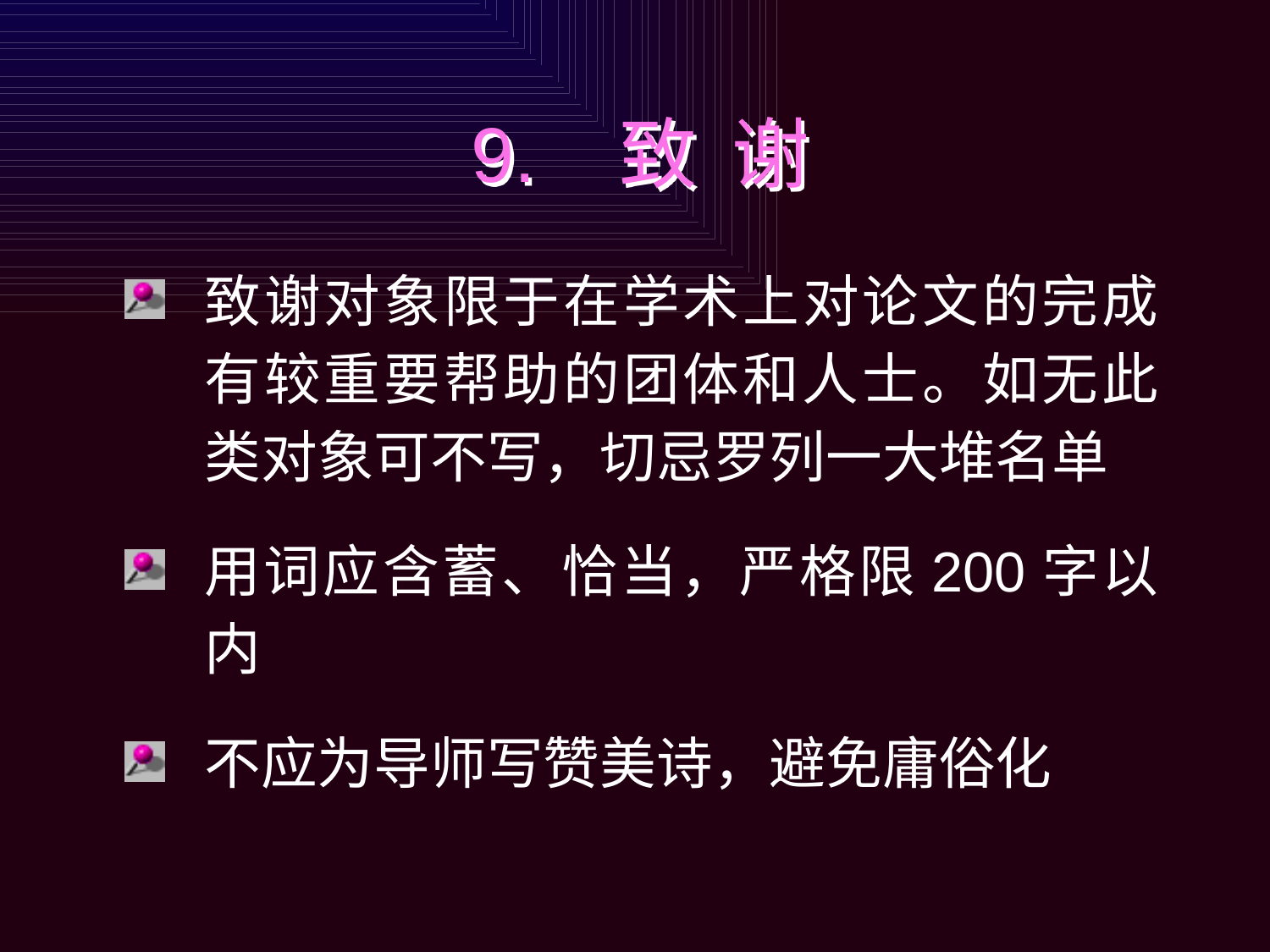

# 9.   致  谢
致谢对象限于在学术上对论文的完成有较重要帮助的团体和人士。如无此类对象可不写，切忌罗列一大堆名单
用词应含蓄、恰当，严格限200字以内
不应为导师写赞美诗，避免庸俗化